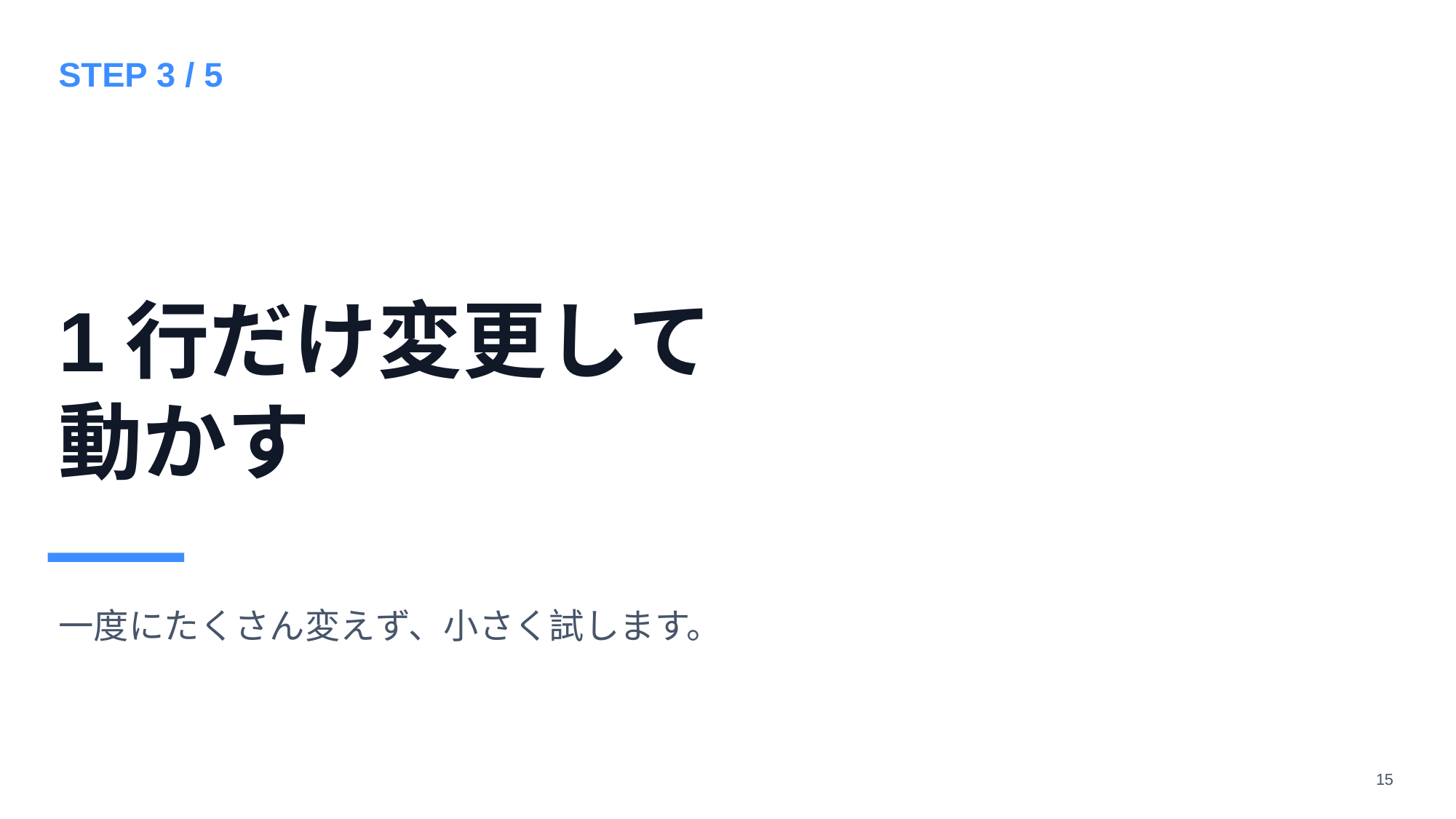

STEP 3 / 5
1行だけ変更して
動かす

一度にたくさん変えず、小さく試します。
15